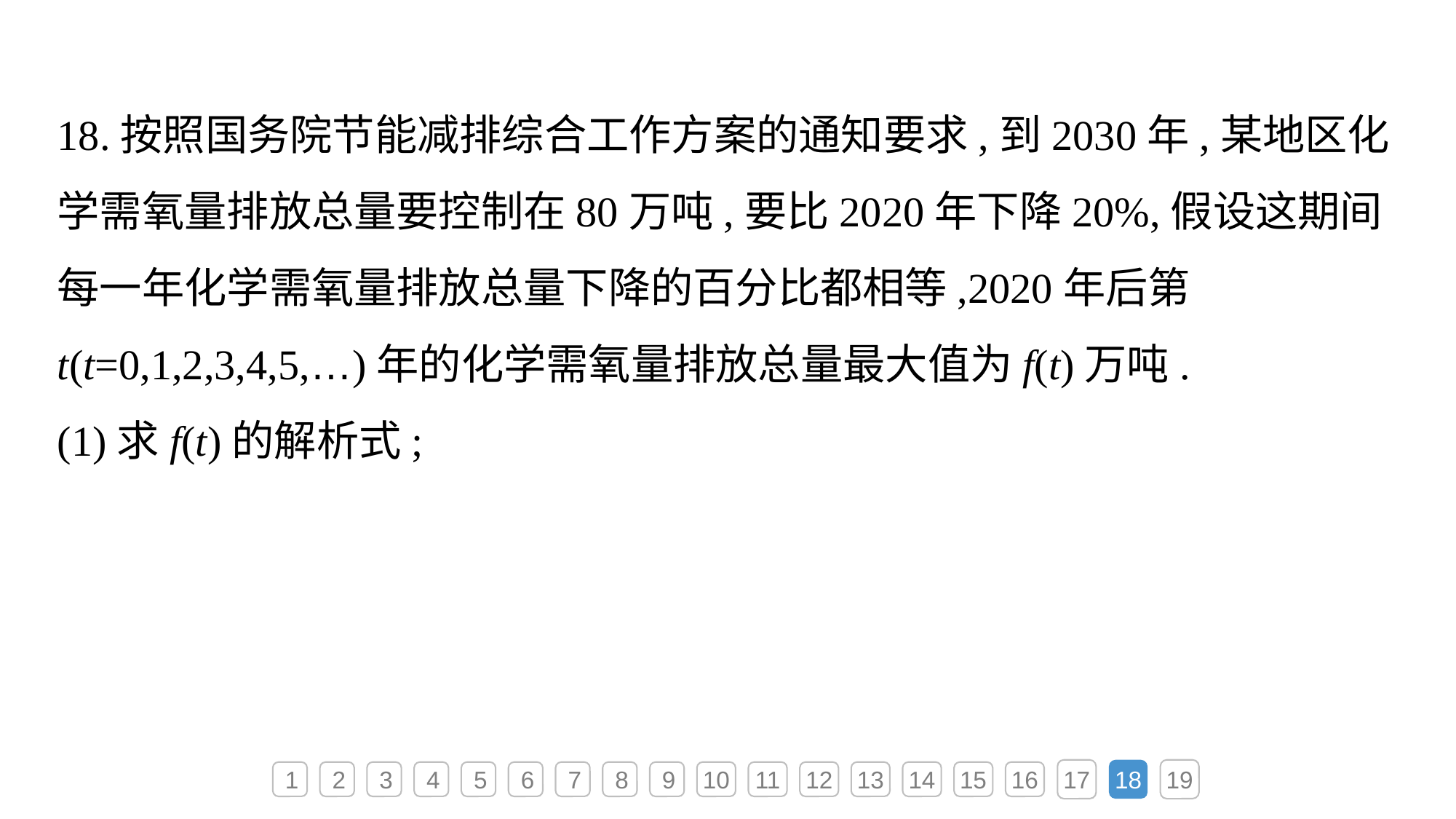

18.按照国务院节能减排综合工作方案的通知要求,到2030年,某地区化学需氧量排放总量要控制在80万吨,要比2020年下降20%,假设这期间每一年化学需氧量排放总量下降的百分比都相等,2020年后第t(t=0,1,2,3,4,5,…)年的化学需氧量排放总量最大值为f(t)万吨.
(1)求f(t)的解析式;
17
18
19
1
2
3
4
5
6
7
8
9
10
11
12
13
14
15
16